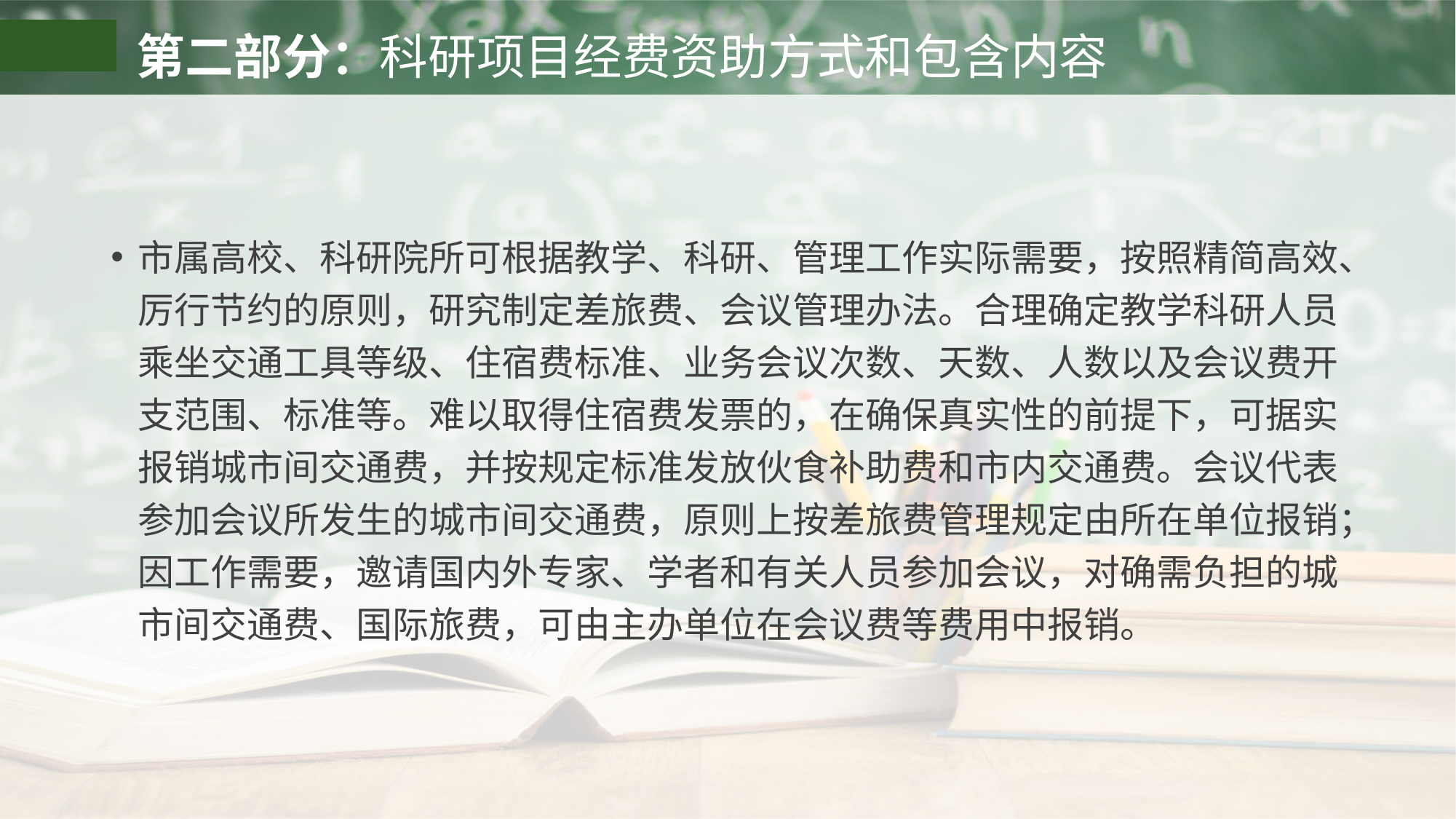

# 第二部分：科研项目经费资助方式和包含内容

市属高校、科研院所可根据教学、科研、管理工作实际需要，按照精简高效、厉行节约的原则，研究制定差旅费、会议管理办法。合理确定教学科研人员乘坐交通工具等级、住宿费标准、业务会议次数、天数、人数以及会议费开支范围、标准等。难以取得住宿费发票的，在确保真实性的前提下，可据实报销城市间交通费，并按规定标准发放伙食补助费和市内交通费。会议代表参加会议所发生的城市间交通费，原则上按差旅费管理规定由所在单位报销；因工作需要，邀请国内外专家、学者和有关人员参加会议，对确需负担的城市间交通费、国际旅费，可由主办单位在会议费等费用中报销。